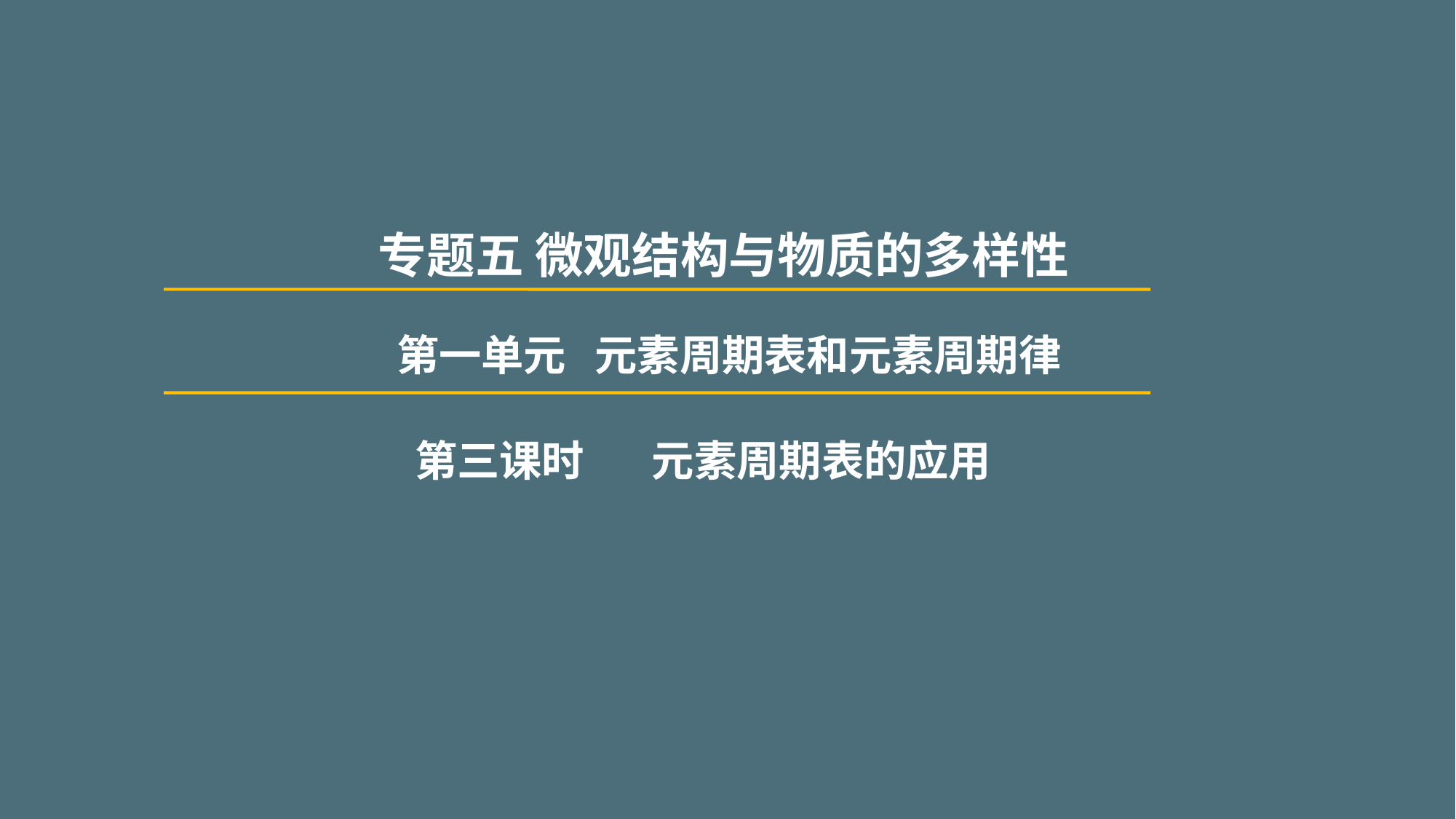

专题五 微观结构与物质的多样性

         第一单元   元素周期表和元素周期律

        第三课时       元素周期表的应用